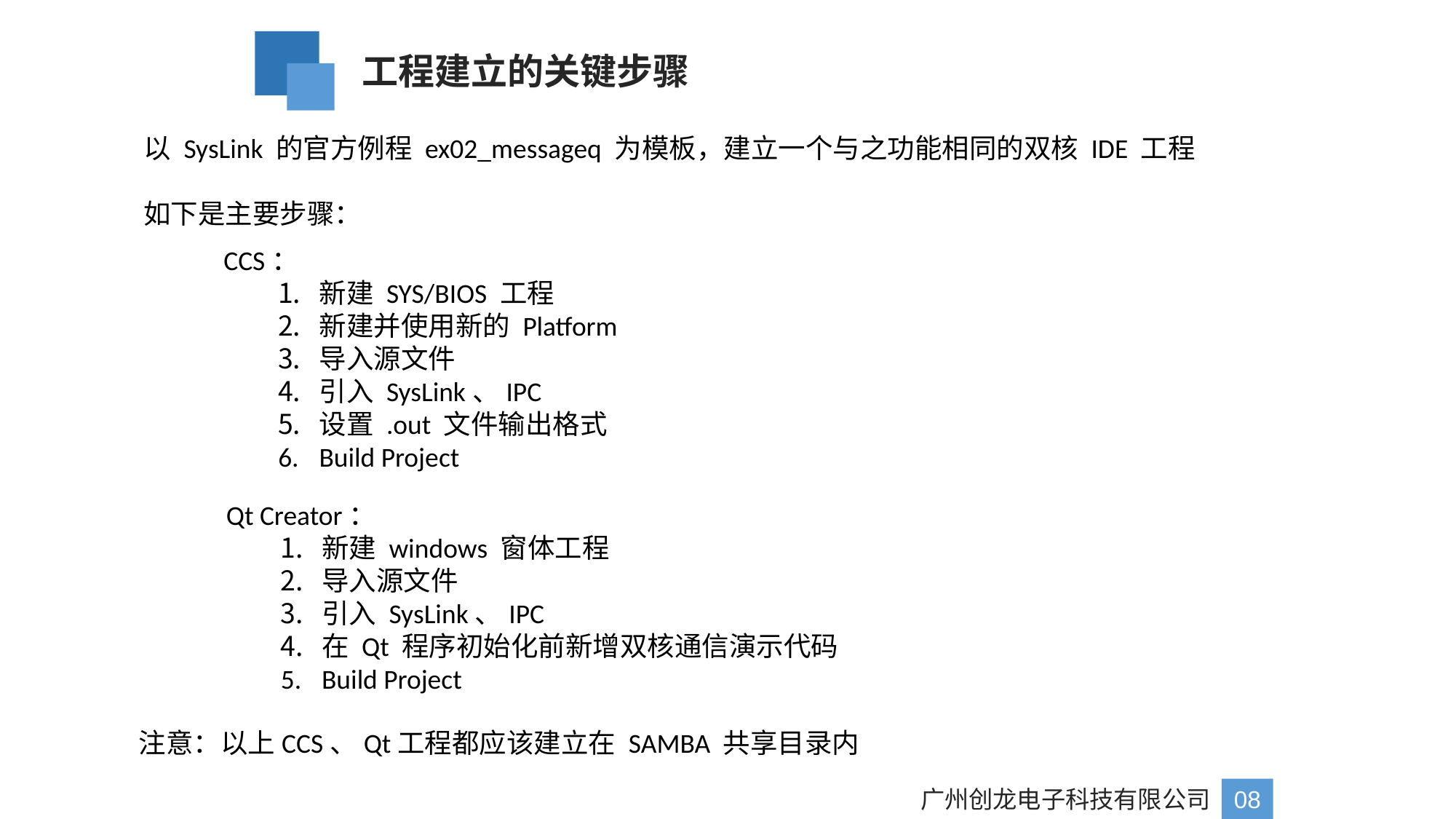

工程建立的关键步骤
以 SysLink 的官方例程 ex02_messageq 为模板，建立一个与之功能相同的双核 IDE 工程

如下是主要步骤：
CCS：
新建 SYS/BIOS 工程
新建并使用新的 Platform
导入源文件
引入 SysLink、IPC
设置 .out 文件输出格式
Build Project
Qt Creator：
新建 windows 窗体工程
导入源文件
引入 SysLink、IPC
在 Qt 程序初始化前新增双核通信演示代码
Build Project
注意：以上CCS、Qt工程都应该建立在 SAMBA 共享目录内
广州创龙电子科技有限公司
08